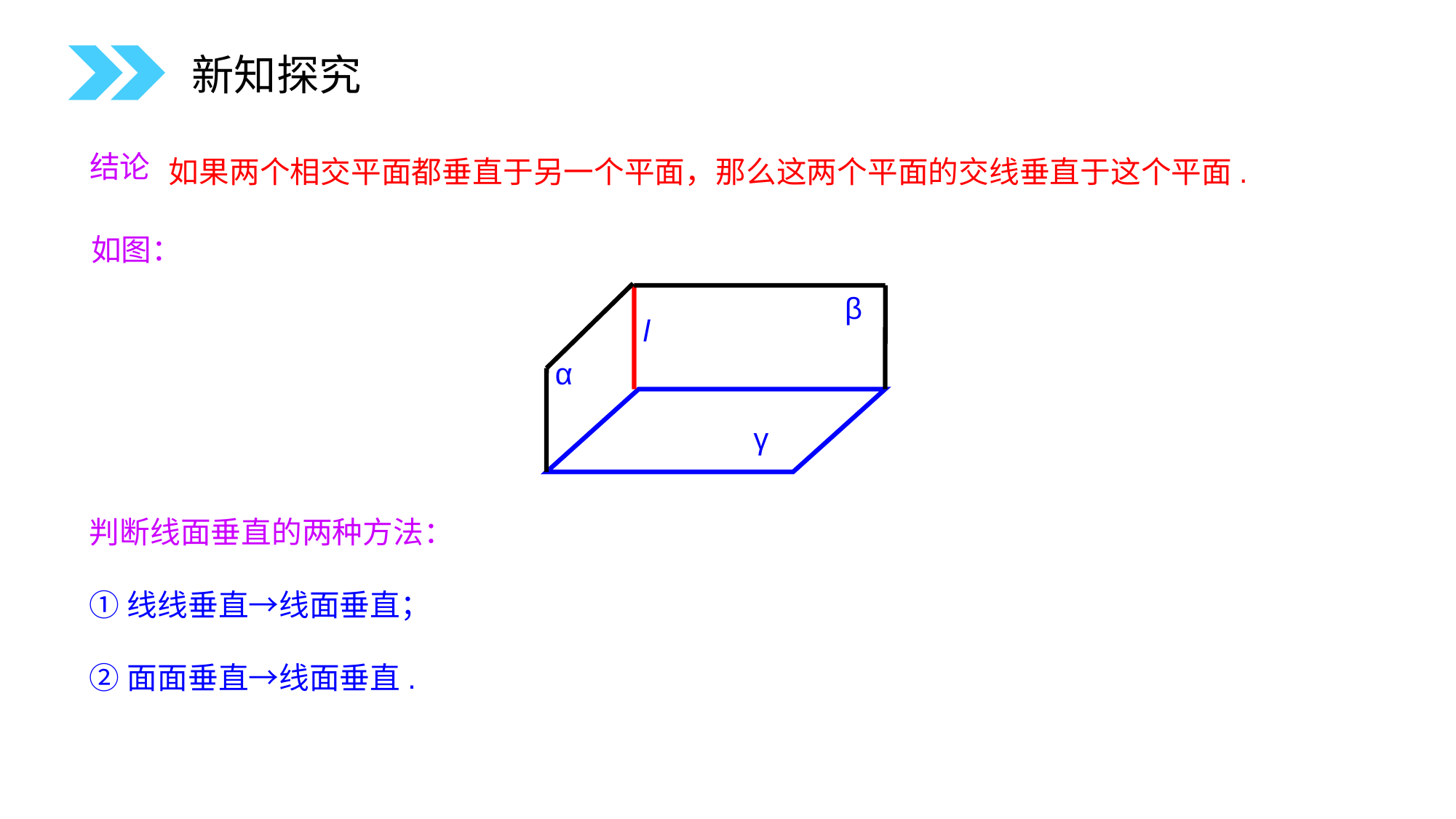

新知探究
如果两个相交平面都垂直于另一个平面，那么这两个平面的交线垂直于这个平面.
结论
如图：

β

l
α

γ
判断线面垂直的两种方法：
①线线垂直→线面垂直；
②面面垂直→线面垂直.